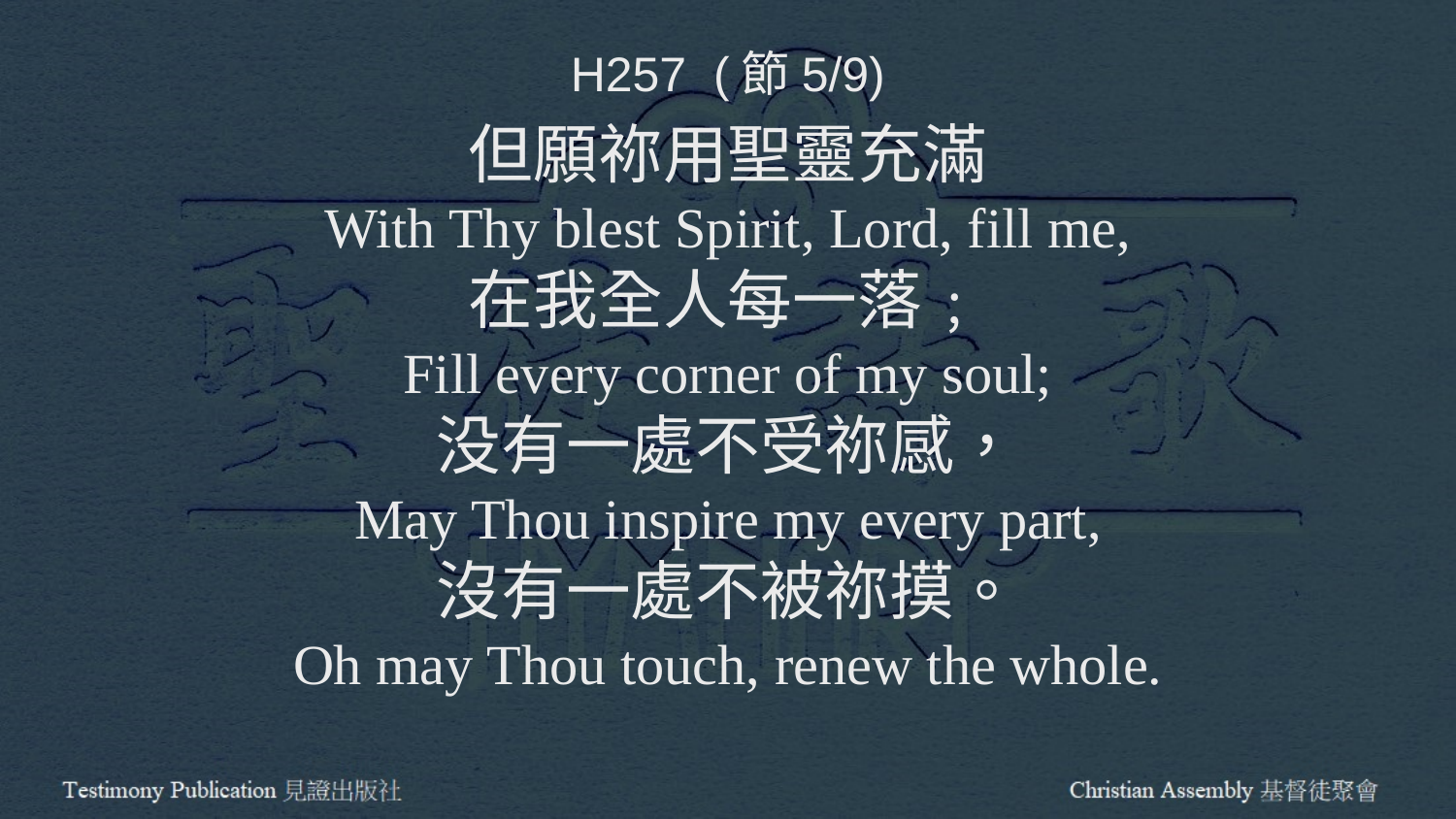

H257  (節5/9)
但願祢用聖靈充滿
With Thy blest Spirit, Lord, fill me,
在我全人每一落﹔
Fill every corner of my soul;
没有一處不受祢感，
May Thou inspire my every part,
沒有一處不被祢摸。
Oh may Thou touch, renew the whole.